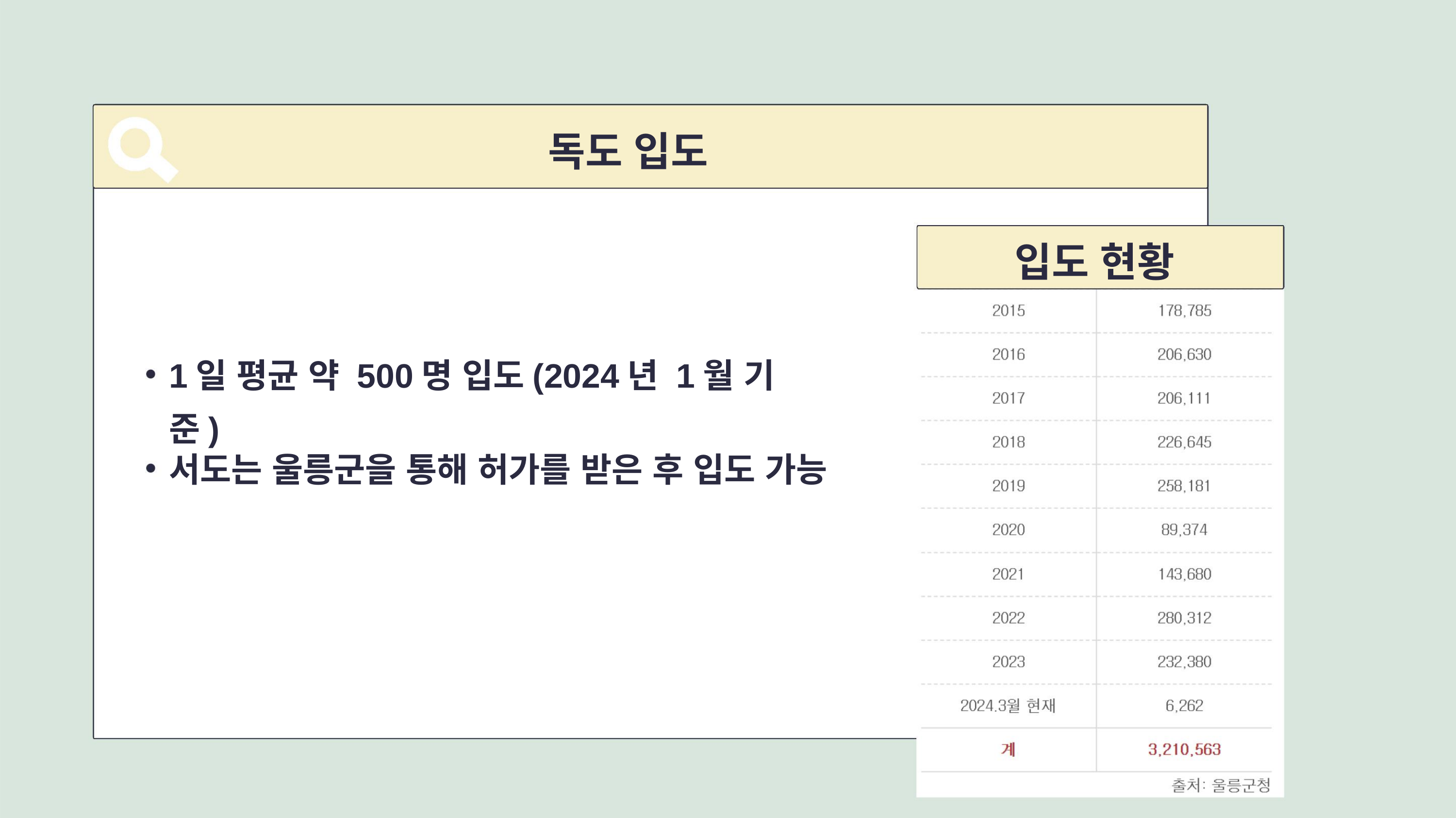

독도 입도
입도 현황
1일 평균 약 500명 입도(2024년 1월 기준)
서도는 울릉군을 통해 허가를 받은 후 입도 가능